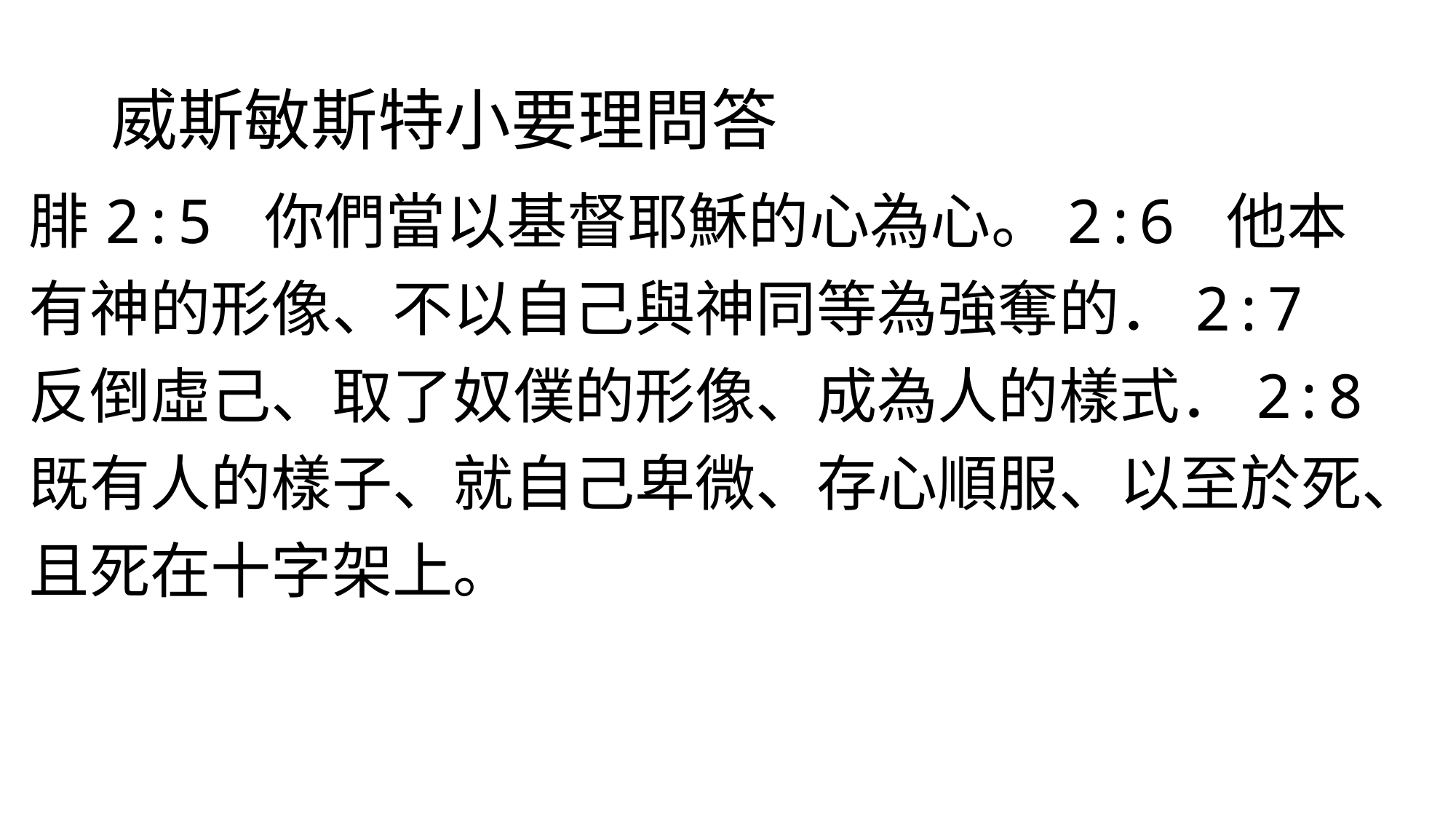

# 威斯敏斯特小要理問答
腓2:5 你們當以基督耶穌的心為心。2:6 他本有神的形像、不以自己與神同等為強奪的．2:7 反倒虛己、取了奴僕的形像、成為人的樣式．2:8 既有人的樣子、就自己卑微、存心順服、以至於死、且死在十字架上。